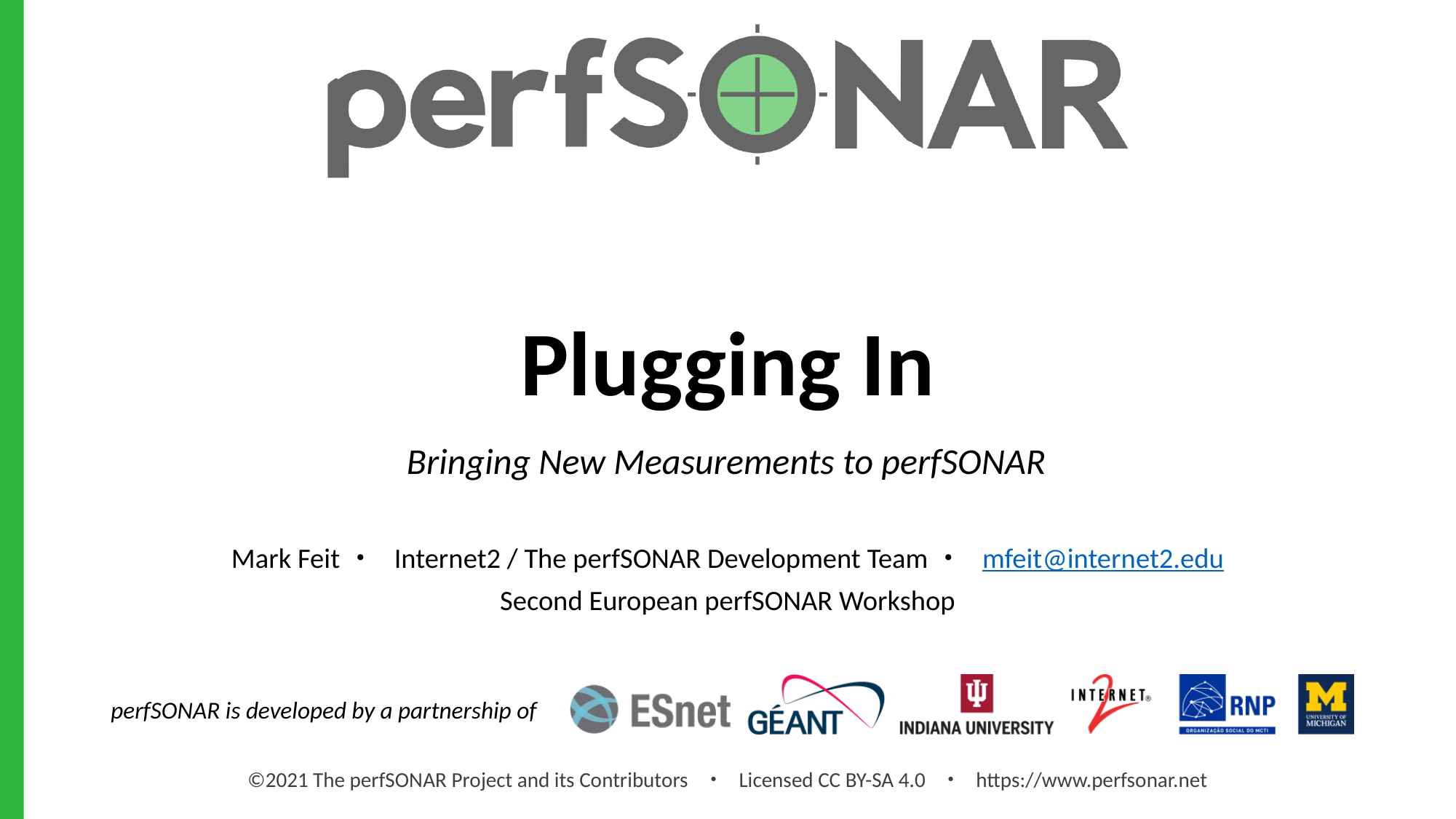

# Plugging In
Bringing New Measurements to perfSONAR
Mark Feit・  Internet2 / The perfSONAR Development Team・  mfeit@internet2.edu
Second European perfSONAR Workshop
©2021 The perfSONAR Project and its Contributors  ・  Licensed CC BY-SA 4.0  ・  https://www.perfsonar.net